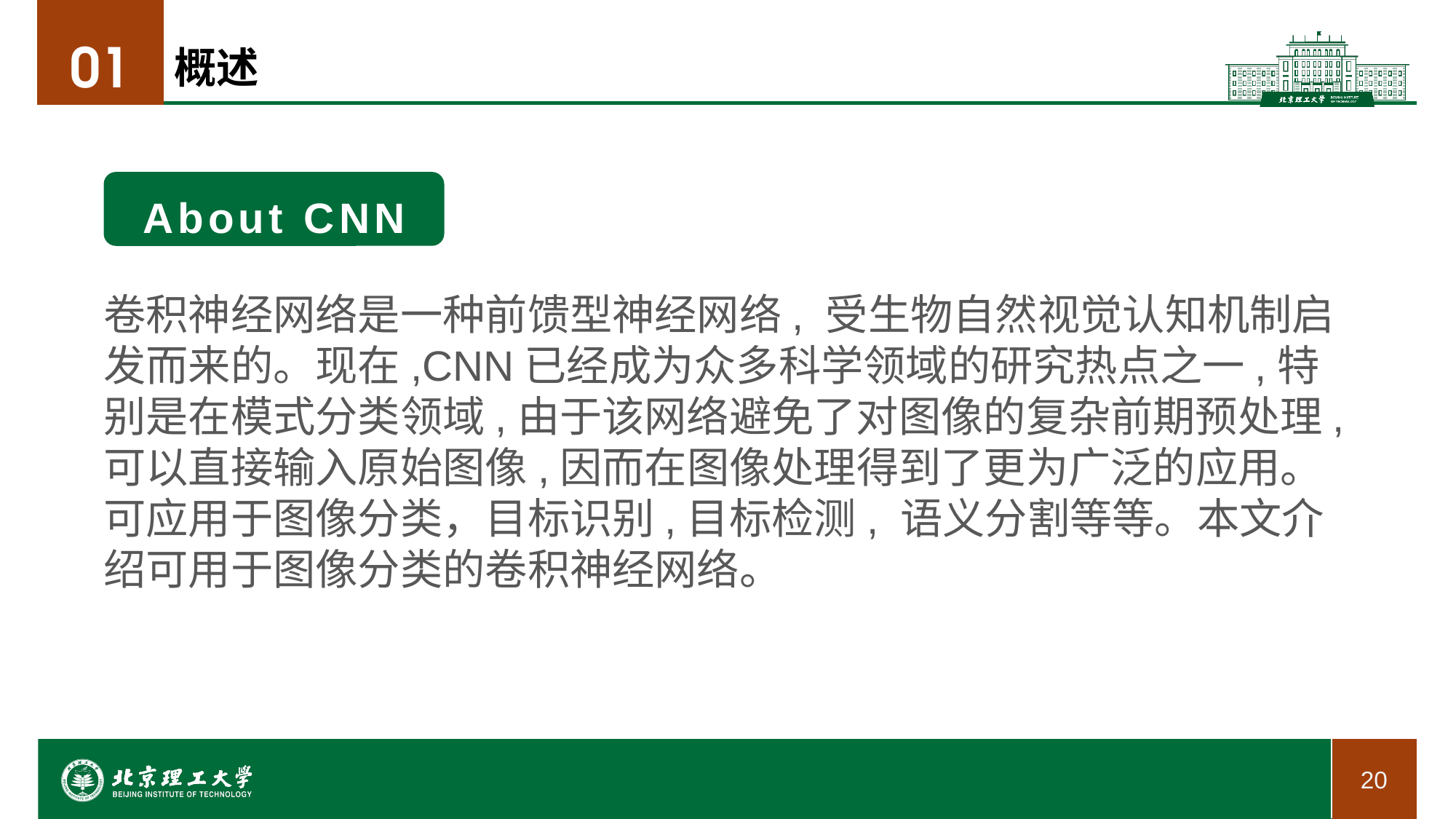

01
# 概述
About CNN
卷积神经网络是一种前馈型神经网络, 受生物自然视觉认知机制启发而来的。现在,CNN已经成为众多科学领域的研究热点之一,特别是在模式分类领域,由于该网络避免了对图像的复杂前期预处理, 可以直接输入原始图像,因而在图像处理得到了更为广泛的应用。可应用于图像分类，目标识别,目标检测, 语义分割等等。本文介绍可用于图像分类的卷积神经网络。